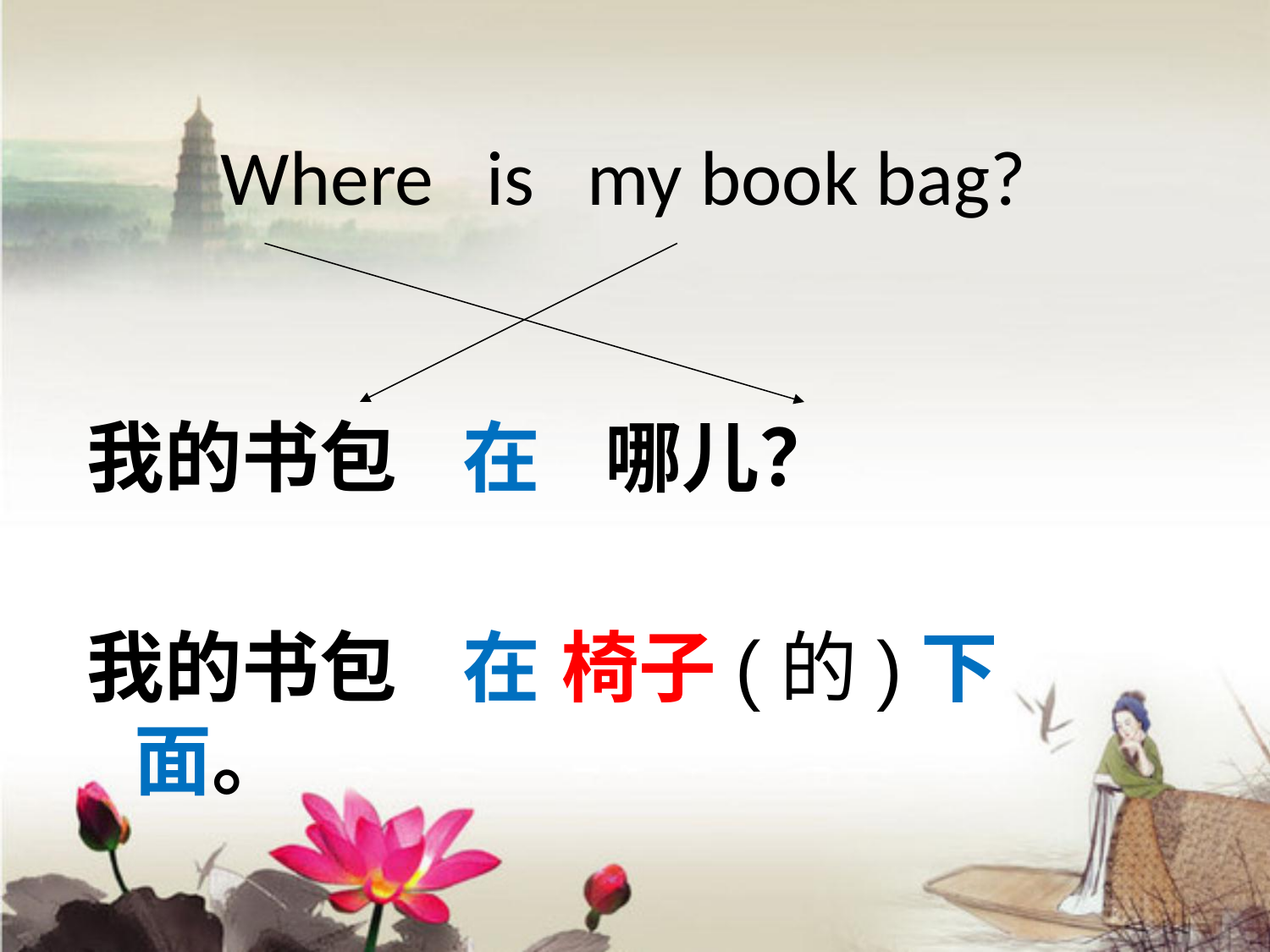

# Where   is   my book bag?

我的书包   在   哪儿？

我的书包   在 椅子(的)下面。